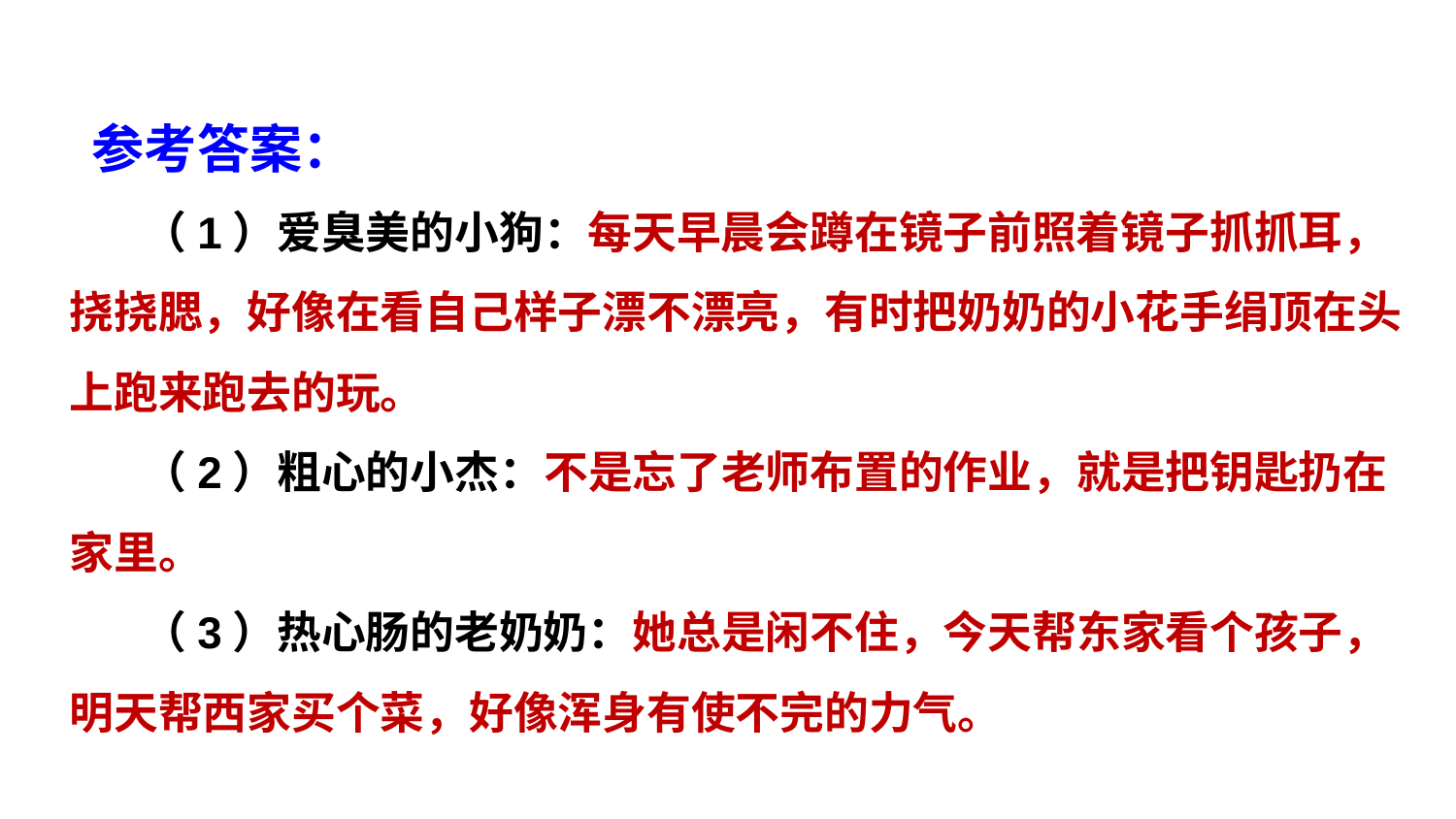

参考答案：
（1）爱臭美的小狗：每天早晨会蹲在镜子前照着镜子抓抓耳，挠挠腮，好像在看自己样子漂不漂亮，有时把奶奶的小花手绢顶在头上跑来跑去的玩。
（2）粗心的小杰：不是忘了老师布置的作业，就是把钥匙扔在家里。
（3）热心肠的老奶奶：她总是闲不住，今天帮东家看个孩子，明天帮西家买个菜，好像浑身有使不完的力气。